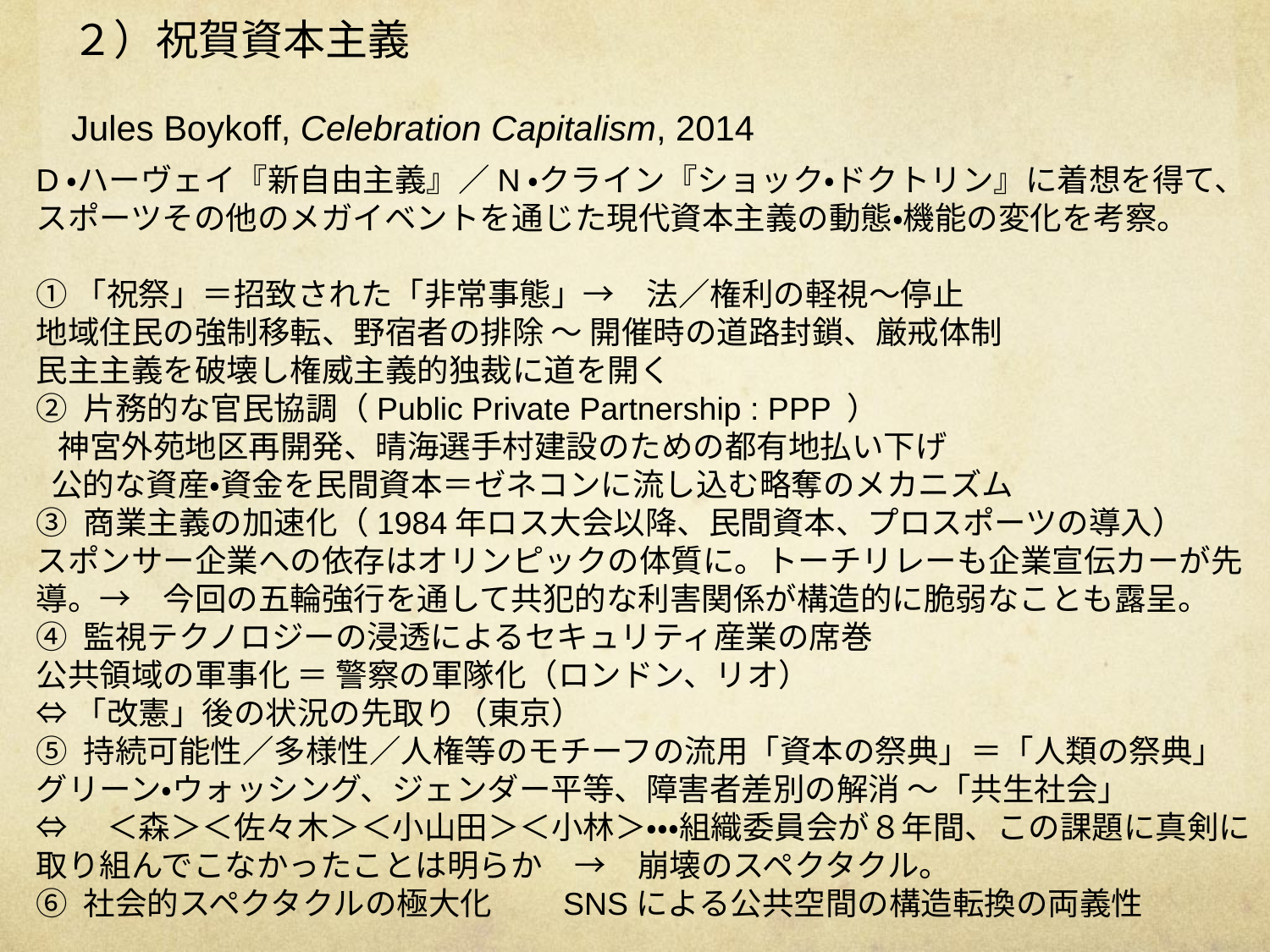

２）祝賀資本主義

Jules Boykoff, Celebration Capitalism, 2014

D・ハーヴェイ『新自由主義』／N・クライン『ショック・ドクトリン』に着想を得て、スポーツその他のメガイベントを通じた現代資本主義の動態・機能の変化を考察。

①「祝祭」＝招致された「非常事態」→　法／権利の軽視〜停止
地域住民の強制移転、野宿者の排除 〜 開催時の道路封鎖、厳戒体制
民主主義を破壊し権威主義的独裁に道を開く
片務的な官民協調（Public Private Partnership : PPP ）
  神宮外苑地区再開発、晴海選手村建設のための都有地払い下げ
 公的な資産・資金を民間資本＝ゼネコンに流し込む略奪のメカニズム
商業主義の加速化（1984年ロス大会以降、民間資本、プロスポーツの導入）
スポンサー企業への依存はオリンピックの体質に。トーチリレーも企業宣伝カーが先導。→　今回の五輪強行を通して共犯的な利害関係が構造的に脆弱なことも露呈。
監視テクノロジーの浸透によるセキュリティ産業の席巻
公共領域の軍事化 ＝ 警察の軍隊化（ロンドン、リオ）
⇔「改憲」後の状況の先取り（東京）
持続可能性／多様性／人権等のモチーフの流用「資本の祭典」＝「人類の祭典」
グリーン・ウォッシング、ジェンダー平等、障害者差別の解消 〜「共生社会」
⇔　＜森＞＜佐々木＞＜小山田＞＜小林＞・・・組織委員会が８年間、この課題に真剣に取り組んでこなかったことは明らか　→　崩壊のスペクタクル。
社会的スペクタクルの極大化　　SNSによる公共空間の構造転換の両義性